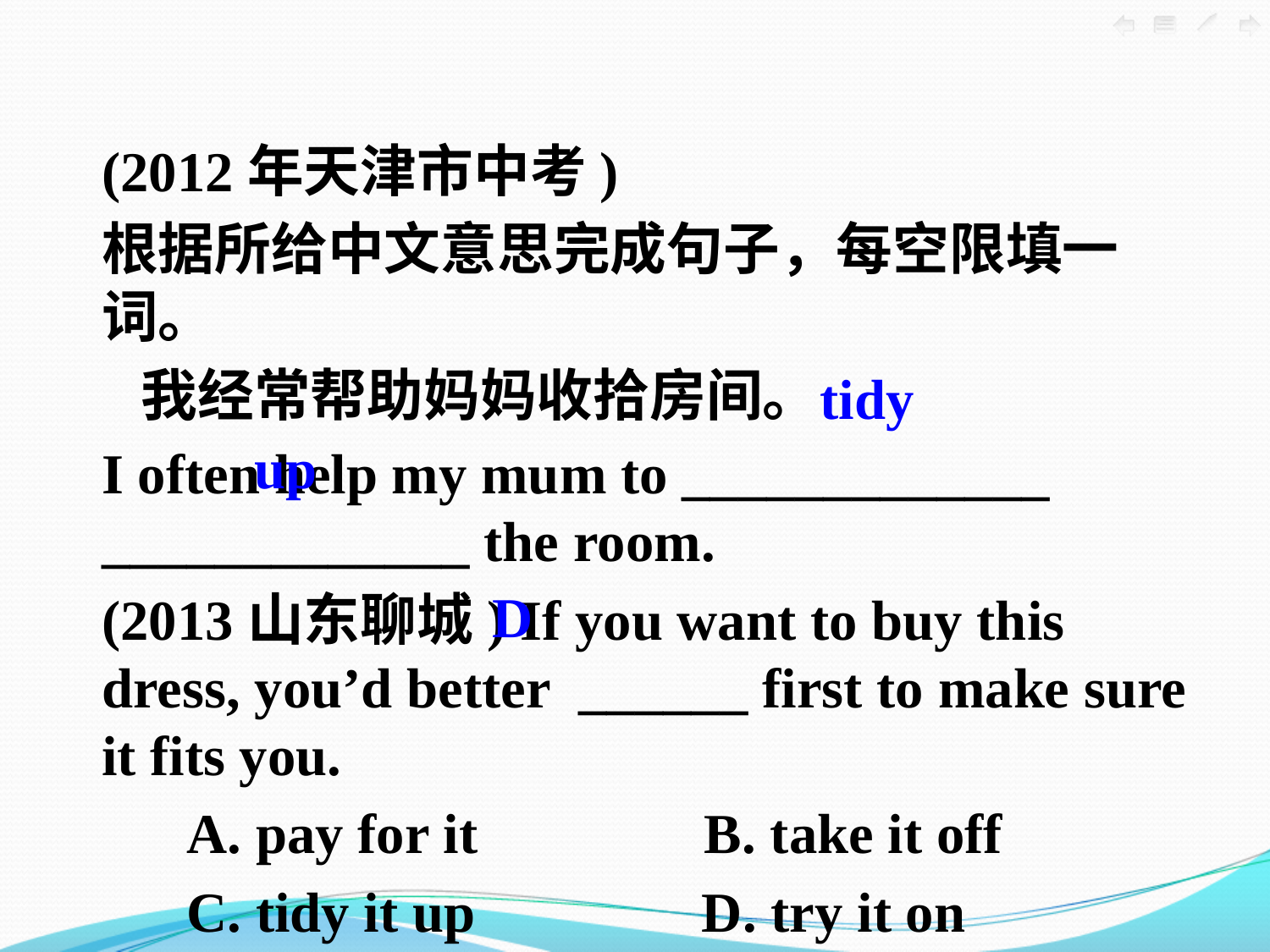

(2012年天津市中考)
根据所给中文意思完成句子，每空限填一词。
  我经常帮助妈妈收拾房间。
I often help my mum to _____________ _____________ the room.
(2013山东聊城) If you want to buy this dress, you’d better  ______ first to make sure it fits you.
      A. pay for it                B. take it off
      C. tidy it up                D. try it on
tidy
up
D